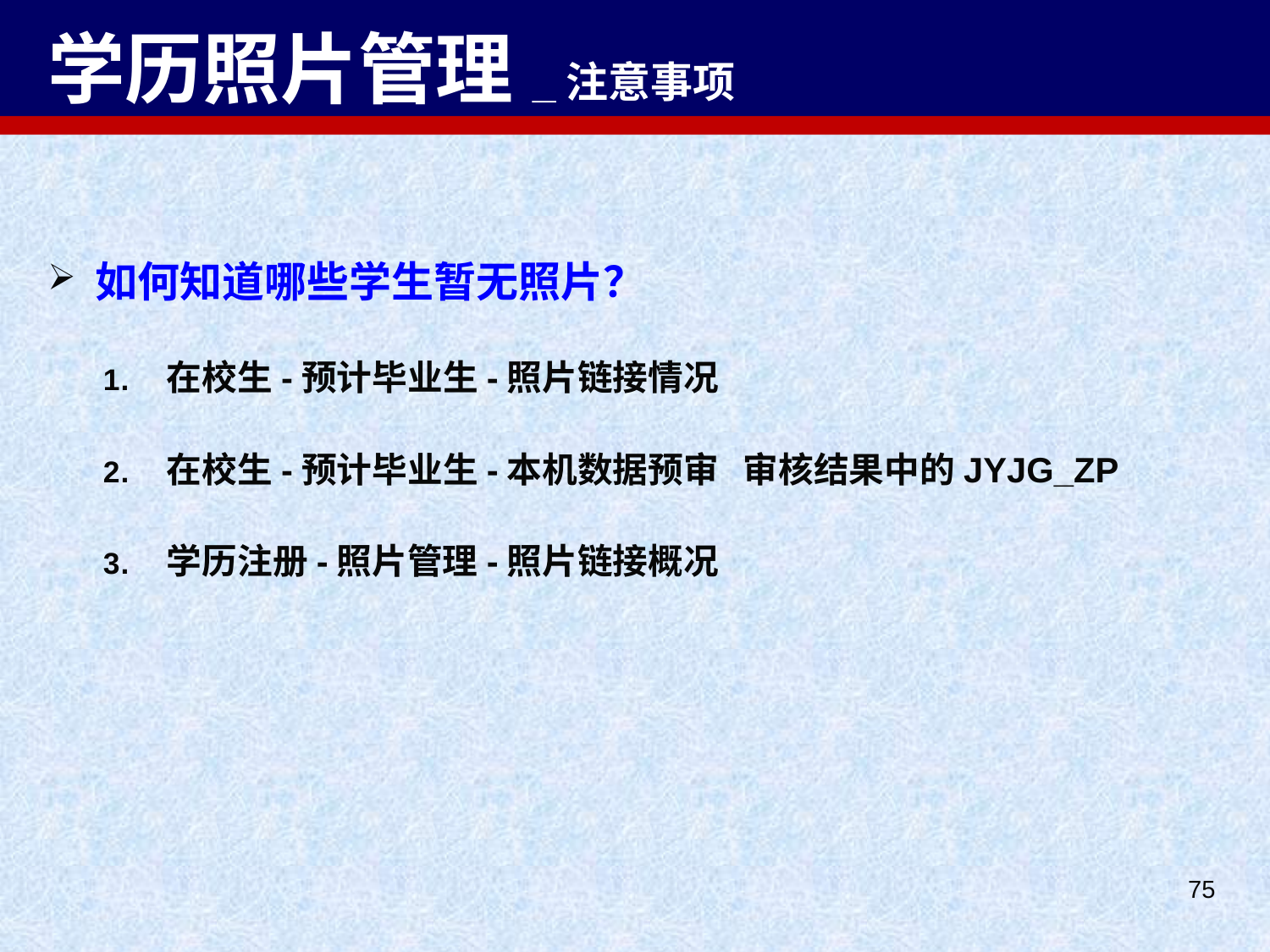

# 学历照片管理_注意事项
如何知道哪些学生暂无照片？
在校生-预计毕业生-照片链接情况
在校生-预计毕业生-本机数据预审   审核结果中的JYJG_ZP
学历注册-照片管理-照片链接概况
75